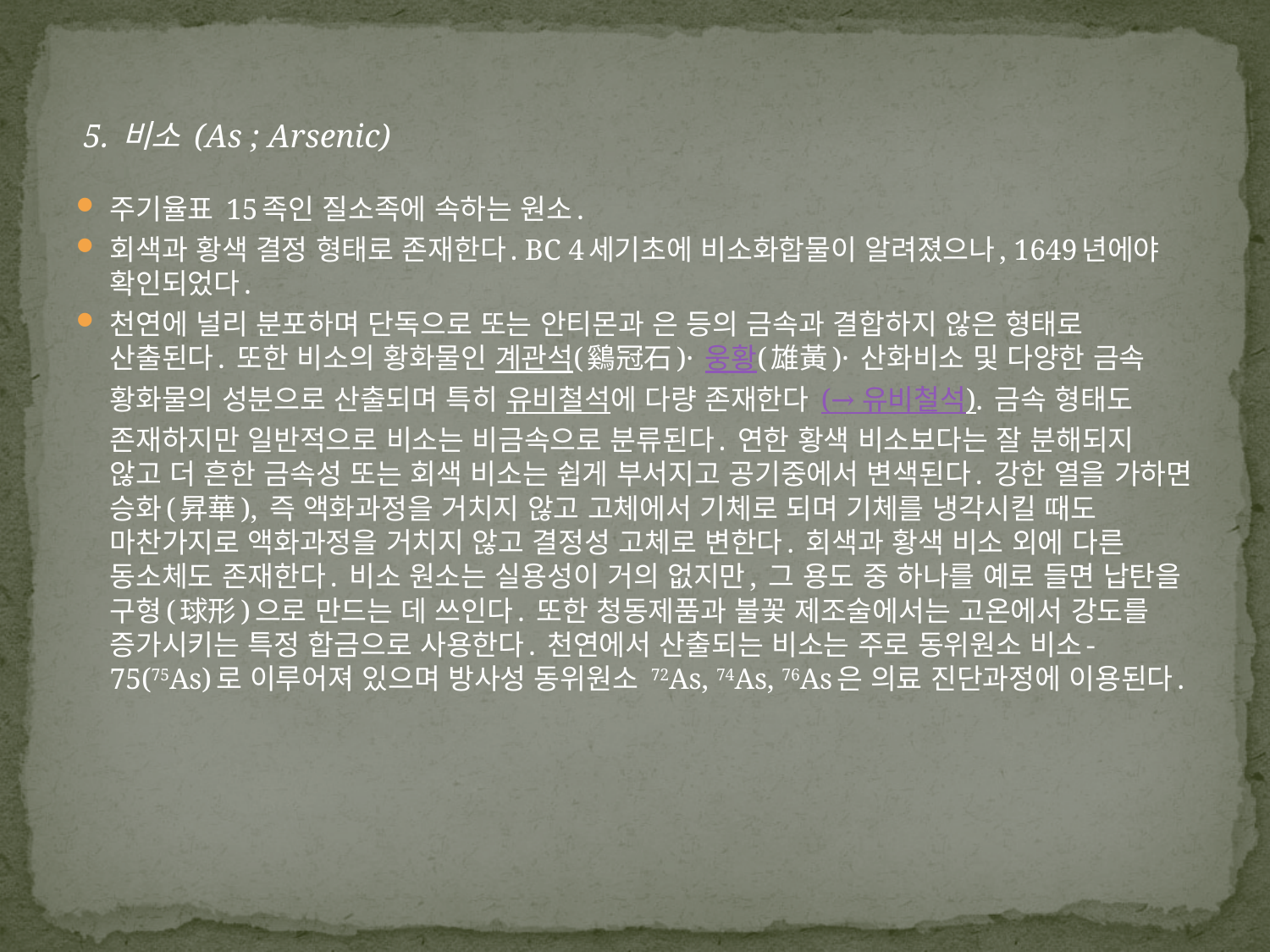

5. 비소 (As ; Arsenic)

주기율표 15족인 질소족에 속하는 원소.
회색과 황색 결정 형태로 존재한다. BC 4세기초에 비소화합물이 알려졌으나, 1649년에야 확인되었다.
천연에 널리 분포하며 단독으로 또는 안티몬과 은 등의 금속과 결합하지 않은 형태로 산출된다. 또한 비소의 황화물인 계관석(鷄冠石)· 웅황(雄黃)· 산화비소 및 다양한 금속 황화물의 성분으로 산출되며 특히 유비철석에 다량 존재한다 (→ 유비철석). 금속 형태도 존재하지만 일반적으로 비소는 비금속으로 분류된다. 연한 황색 비소보다는 잘 분해되지 않고 더 흔한 금속성 또는 회색 비소는 쉽게 부서지고 공기중에서 변색된다. 강한 열을 가하면 승화(昇華), 즉 액화과정을 거치지 않고 고체에서 기체로 되며 기체를 냉각시킬 때도 마찬가지로 액화과정을 거치지 않고 결정성 고체로 변한다. 회색과 황색 비소 외에 다른 동소체도 존재한다. 비소 원소는 실용성이 거의 없지만, 그 용도 중 하나를 예로 들면 납탄을 구형(球形)으로 만드는 데 쓰인다. 또한 청동제품과 불꽃 제조술에서는 고온에서 강도를 증가시키는 특정 합금으로 사용한다. 천연에서 산출되는 비소는 주로 동위원소 비소-75(75As)로 이루어져 있으며 방사성 동위원소 72As, 74As, 76As은 의료 진단과정에 이용된다.